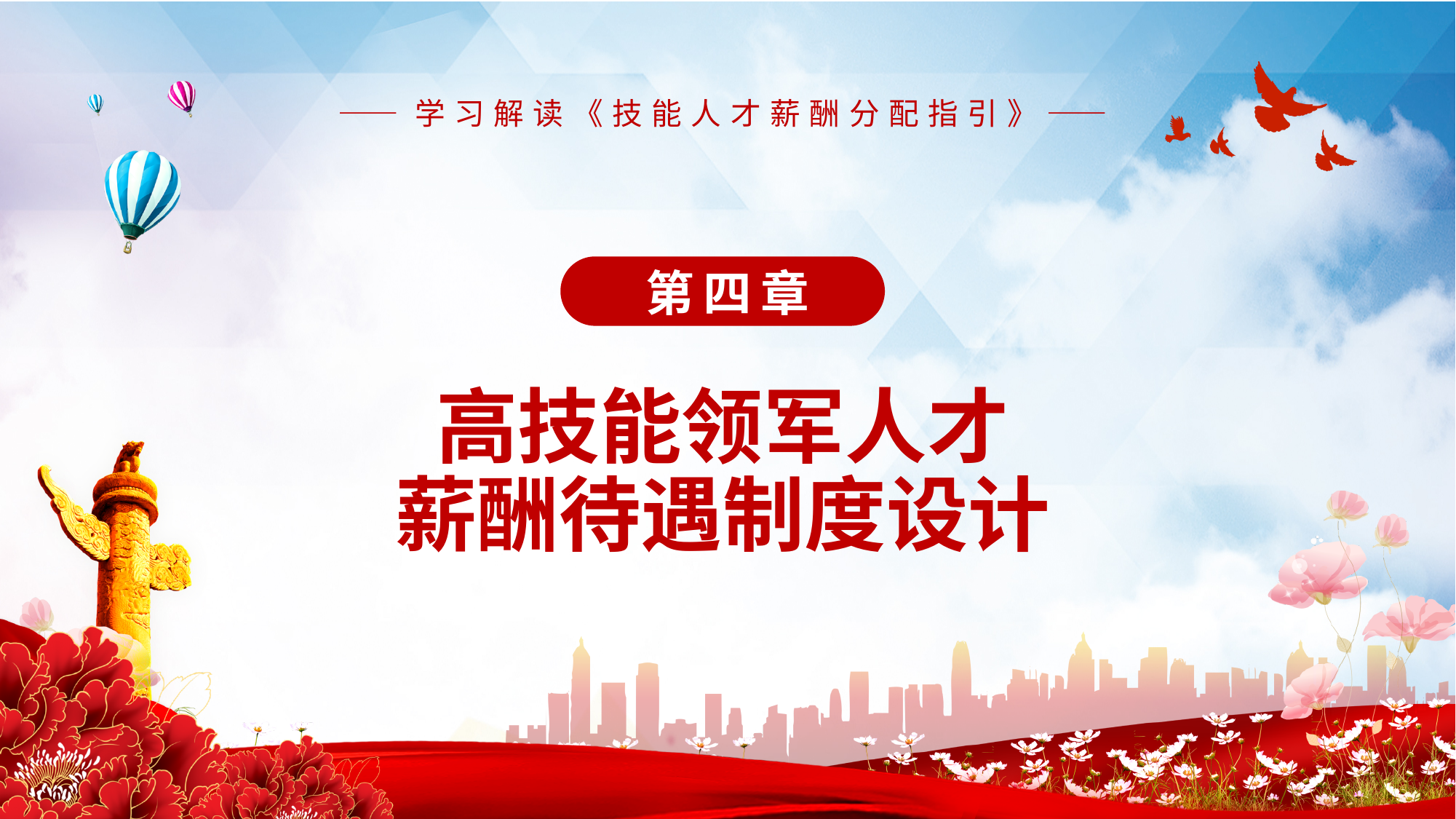

——学习解读《技能人才薪酬分配指引》——

第四章
高技能领军人才
薪酬待遇制度设计